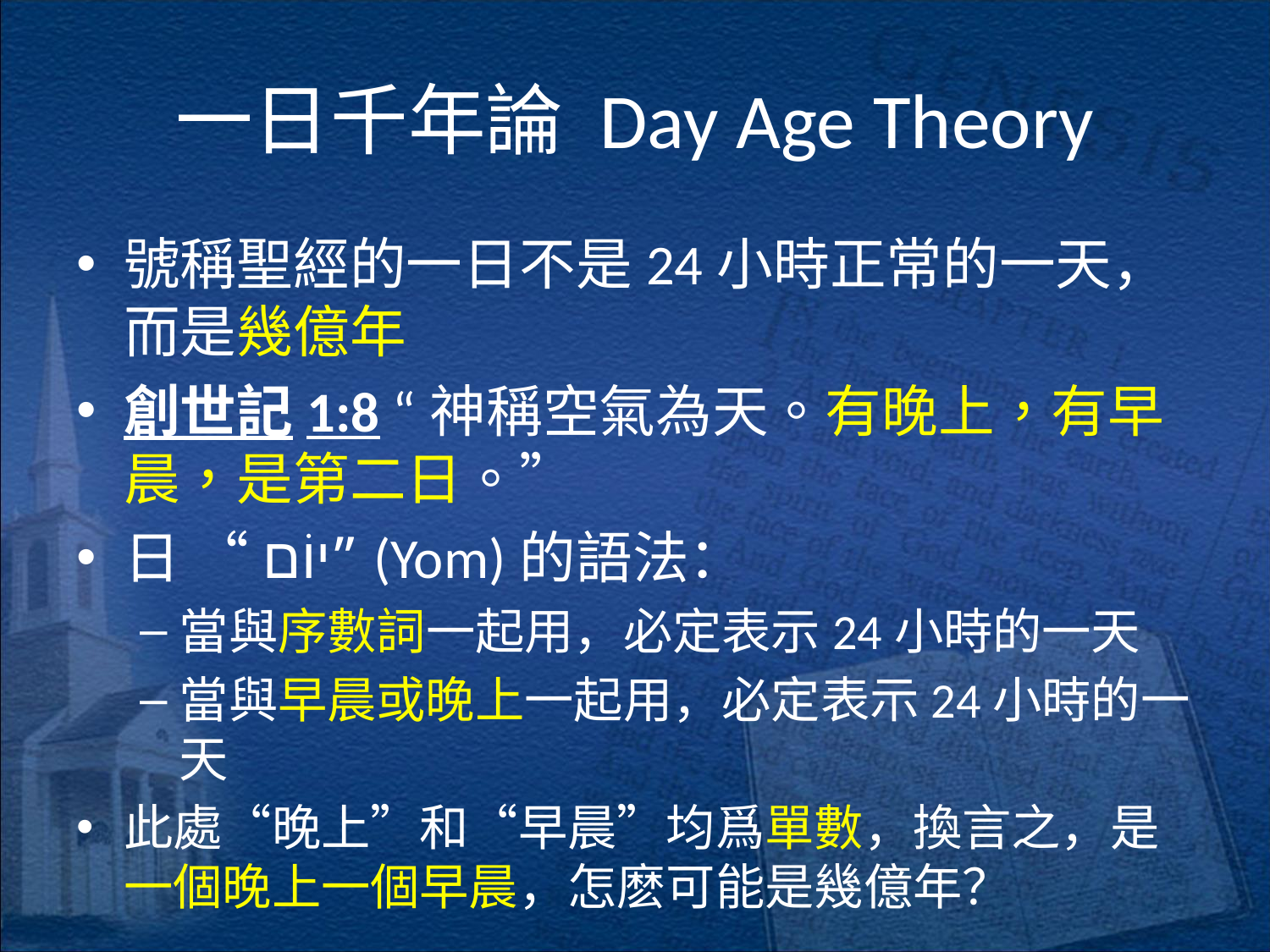

# 一日千年論 Day Age Theory
號稱聖經的一日不是24小時正常的一天，而是幾億年
創世記1:8 “神稱空氣為天。有晚上，有早晨，是第二日。”
日 “יוֹם” (Yom)的語法：
當與序數詞一起用，必定表示24小時的一天
當與早晨或晚上一起用，必定表示24小時的一天
此處“晚上”和“早晨”均爲單數，換言之，是一個晚上一個早晨，怎麽可能是幾億年？